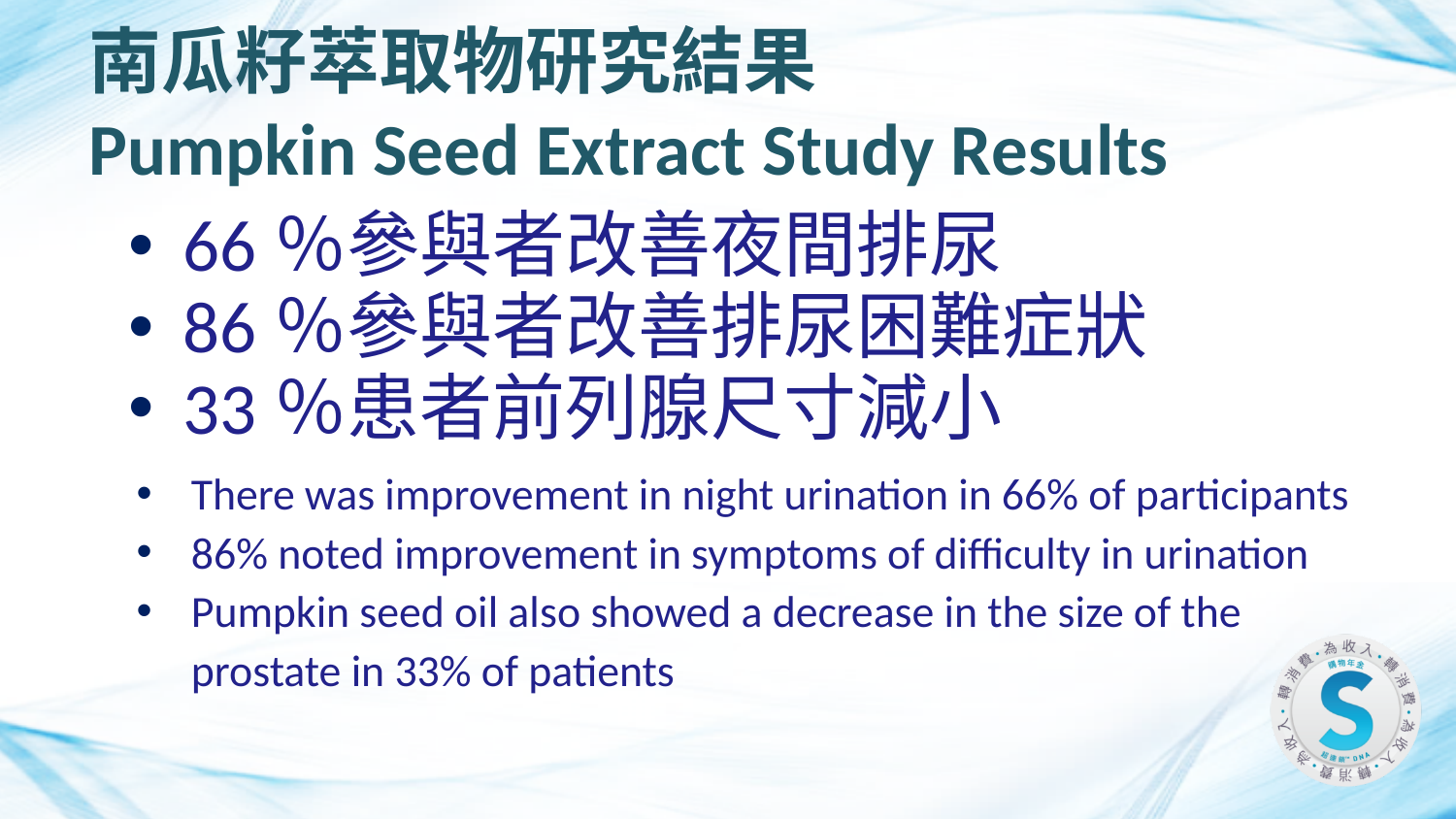

南瓜籽萃取物研究結果
Pumpkin Seed Extract Study Results
66％參與者改善夜間排尿
86％參與者改善排尿困難症狀
33％患者前列腺尺寸減小

There was improvement in night urination in 66% of participants
86% noted improvement in symptoms of difficulty in urination
Pumpkin seed oil also showed a decrease in the size of the prostate in 33% of patients